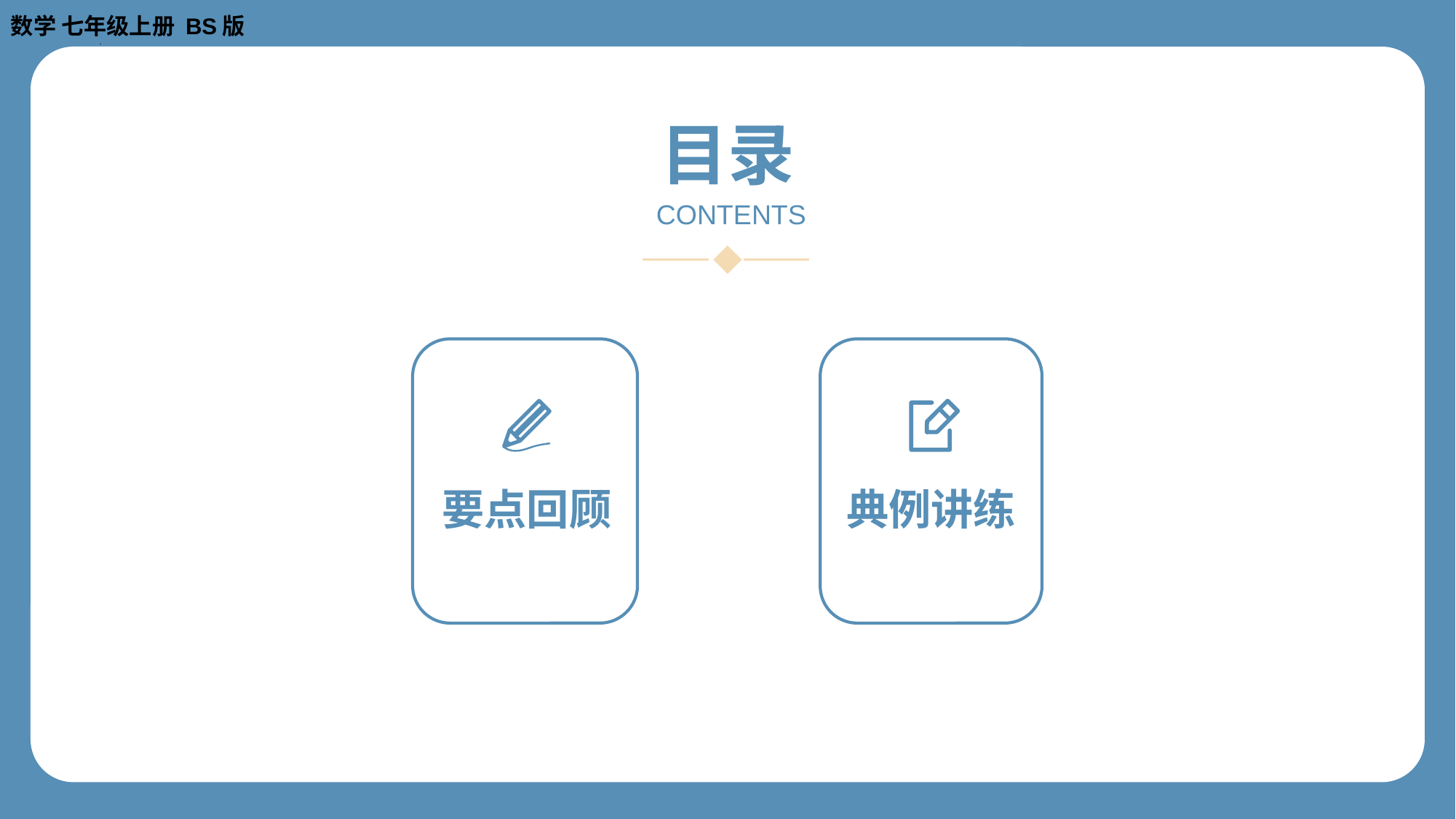

数学 七年级上册 BS版

目录
CONTENTS

要点回顾
典例讲练